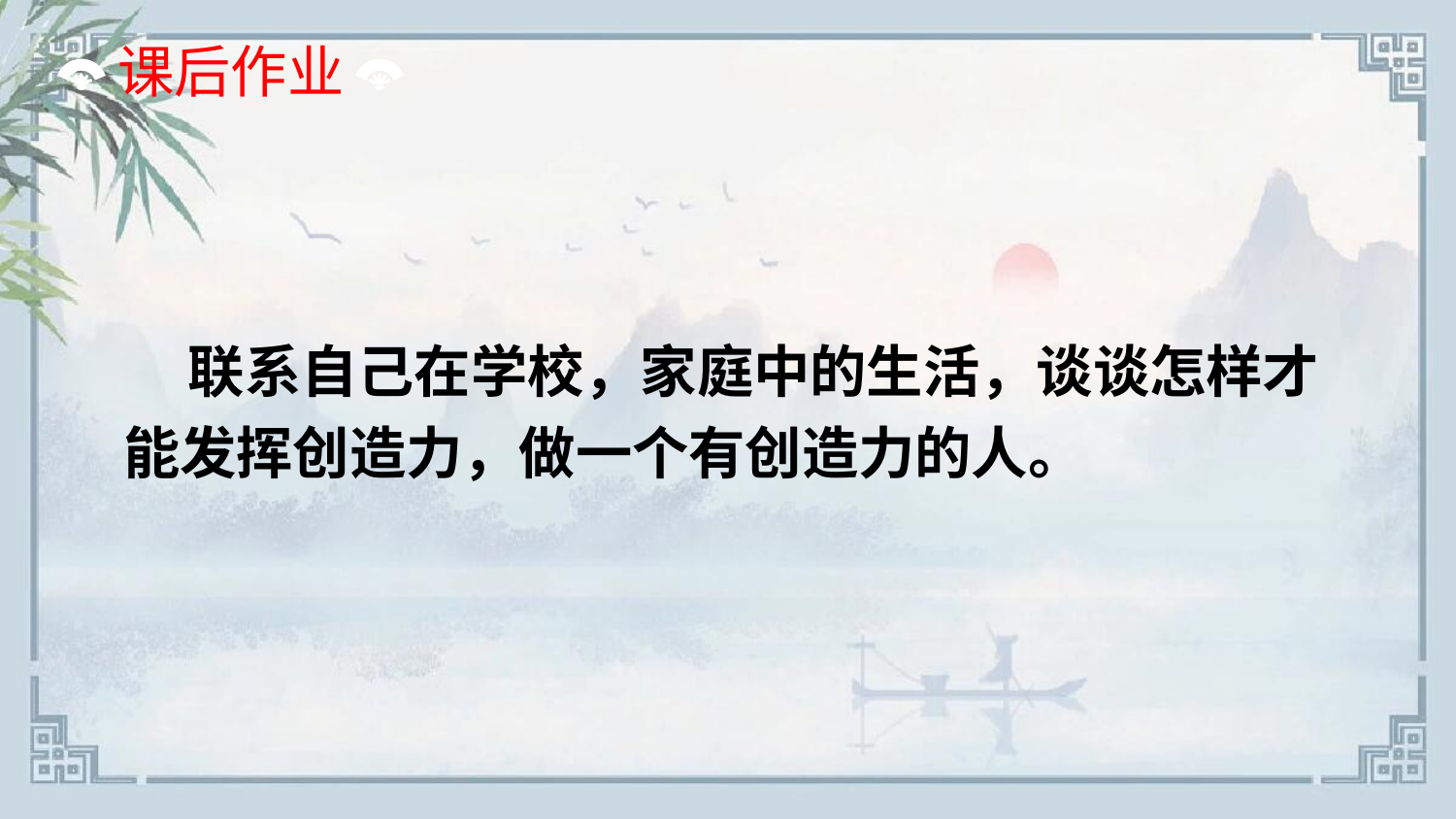

课后作业

    联系自己在学校，家庭中的生活，谈谈怎样才能发挥创造力，做一个有创造力的人。